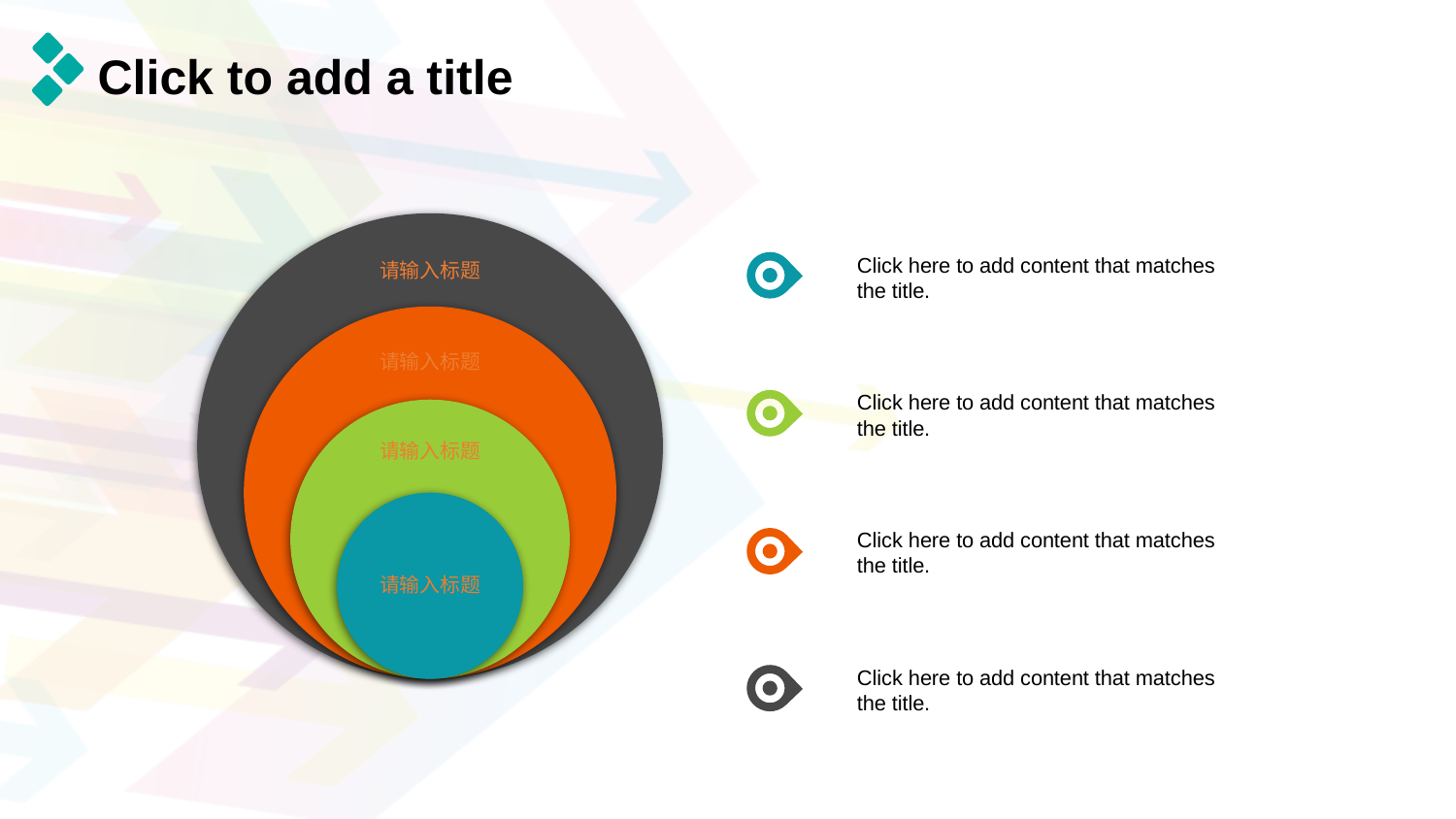

Click to add a title

请输入标题
请输入标题
请输入标题
请输入标题
Click here to add content that matches the title.

Click here to add content that matches the title.

Click here to add content that matches the title.

Click here to add content that matches the title.